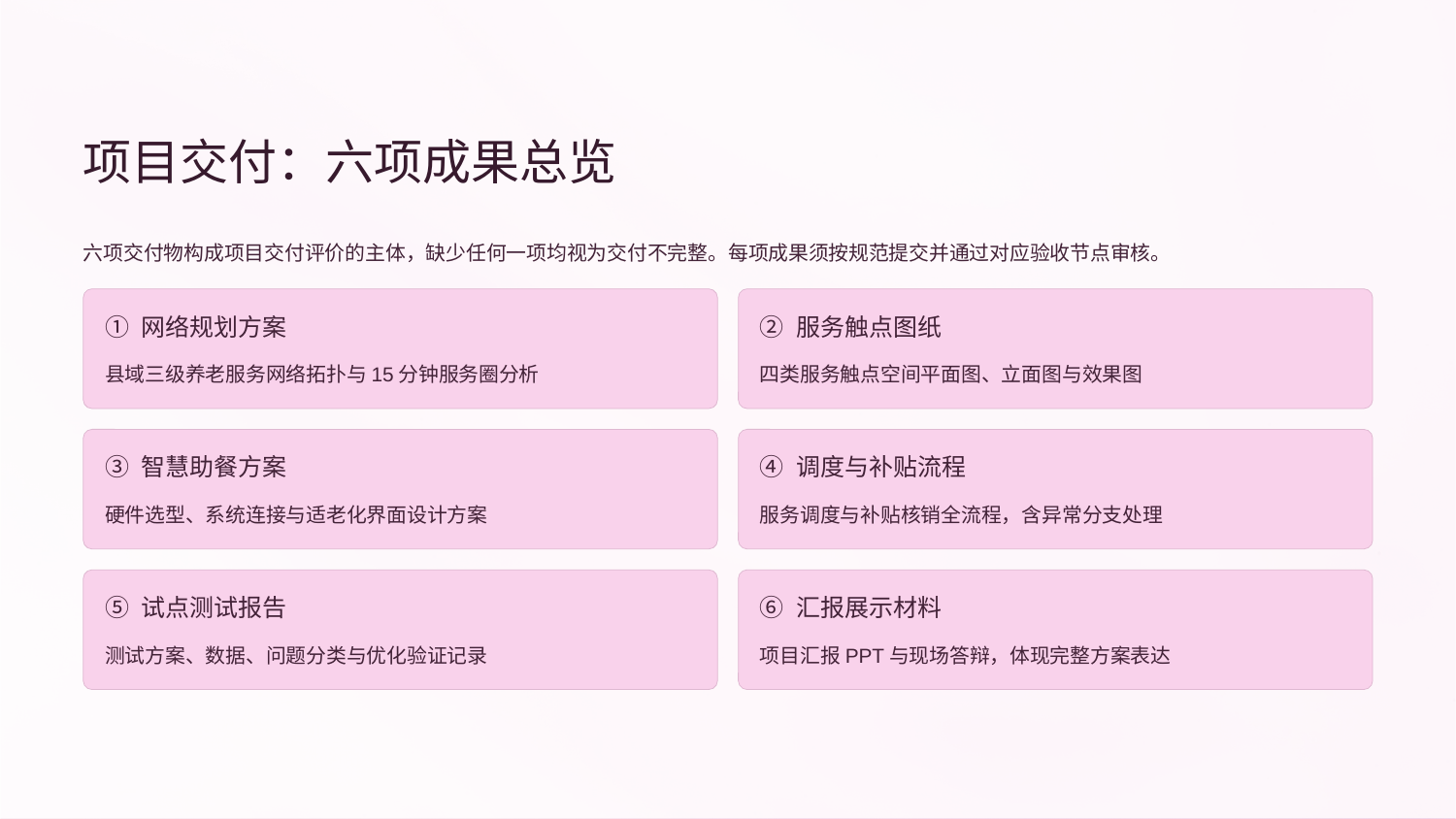

项目交付：六项成果总览
六项交付物构成项目交付评价的主体，缺少任何一项均视为交付不完整。每项成果须按规范提交并通过对应验收节点审核。

① 网络规划方案
② 服务触点图纸
县域三级养老服务网络拓扑与15分钟服务圈分析
四类服务触点空间平面图、立面图与效果图

③ 智慧助餐方案
④ 调度与补贴流程
硬件选型、系统连接与适老化界面设计方案
服务调度与补贴核销全流程，含异常分支处理

⑤ 试点测试报告
⑥ 汇报展示材料
测试方案、数据、问题分类与优化验证记录
项目汇报PPT与现场答辩，体现完整方案表达